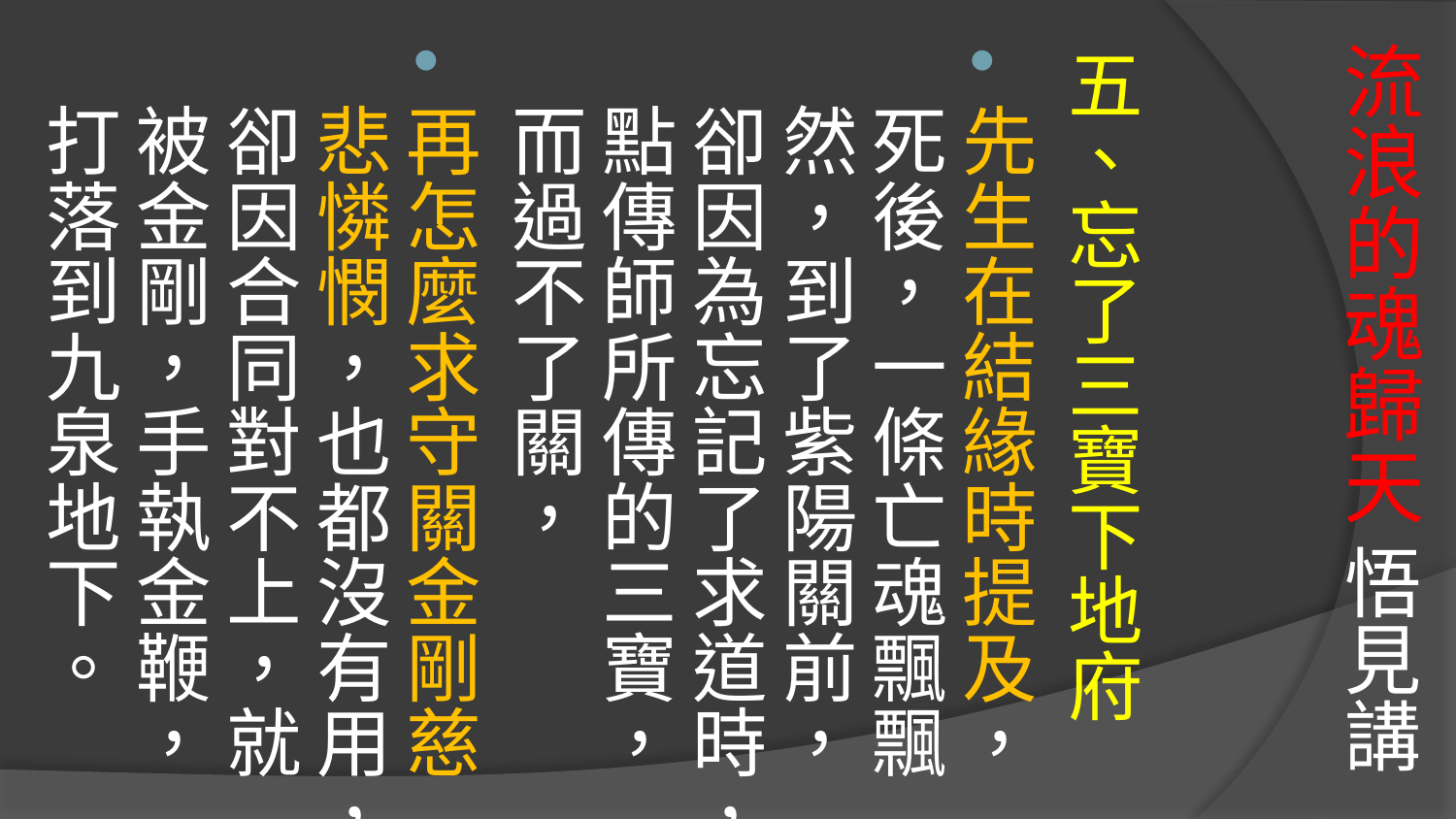

# 流浪的魂歸天 悟見講
五、忘了三寶下地府
先生在結緣時提及，死後，一條亡魂飄飄然，到了紫陽關前，卻因為忘記了求道時，點傳師所傳的三寶，而過不了關，
再怎麼求守關金剛慈悲憐憫，也都沒有用，卻因合同對不上，就被金剛，手執金鞭，打落到九泉地下。